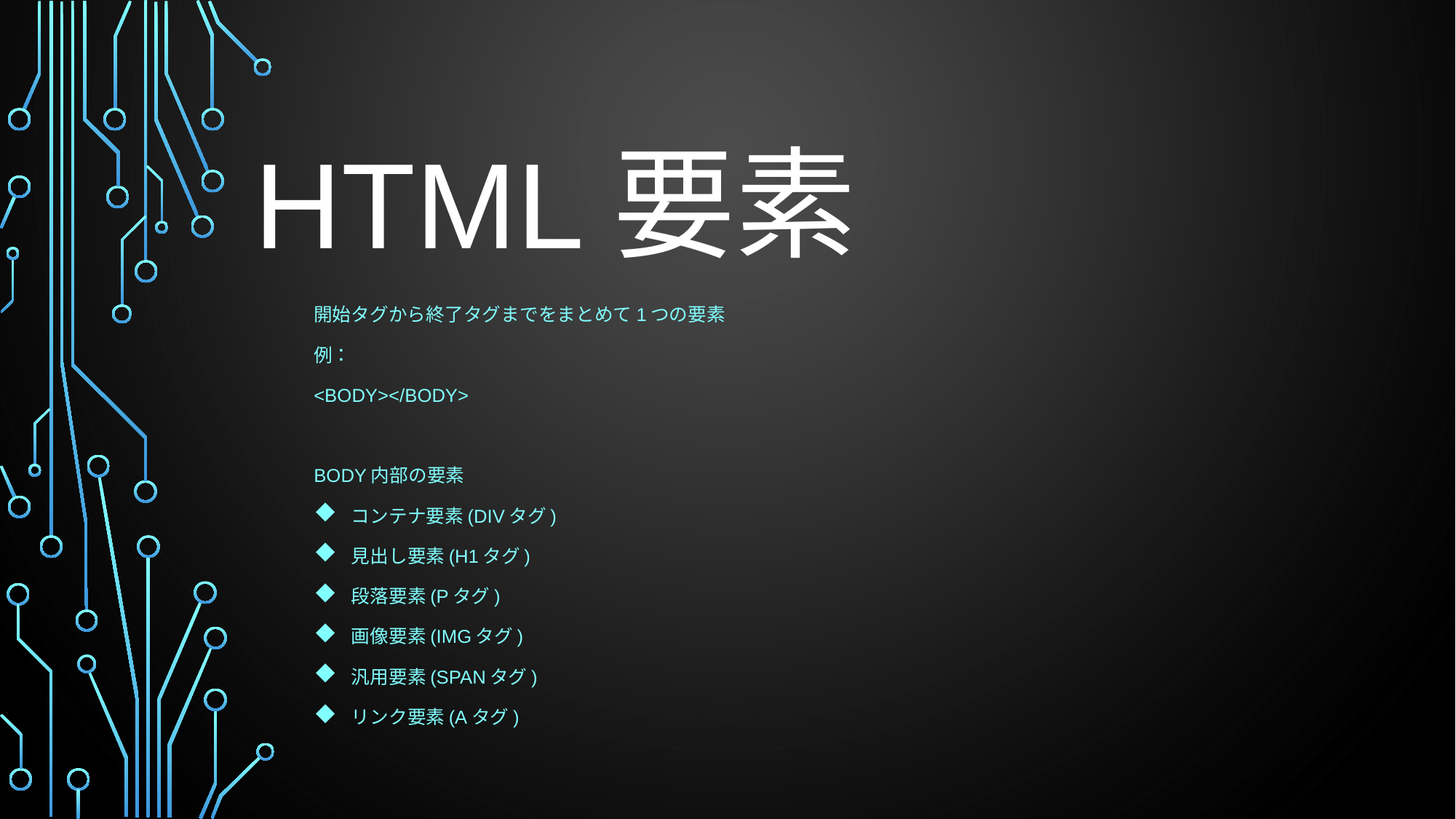

# HTML要素
開始タグから終了タグまでをまとめて1つの要素
例：
<body></body>

body内部の要素
コンテナ要素(divタグ)
見出し要素(h1タグ)
段落要素(pタグ)
画像要素(imgタグ)
汎用要素(spanタグ)
リンク要素(aタグ)